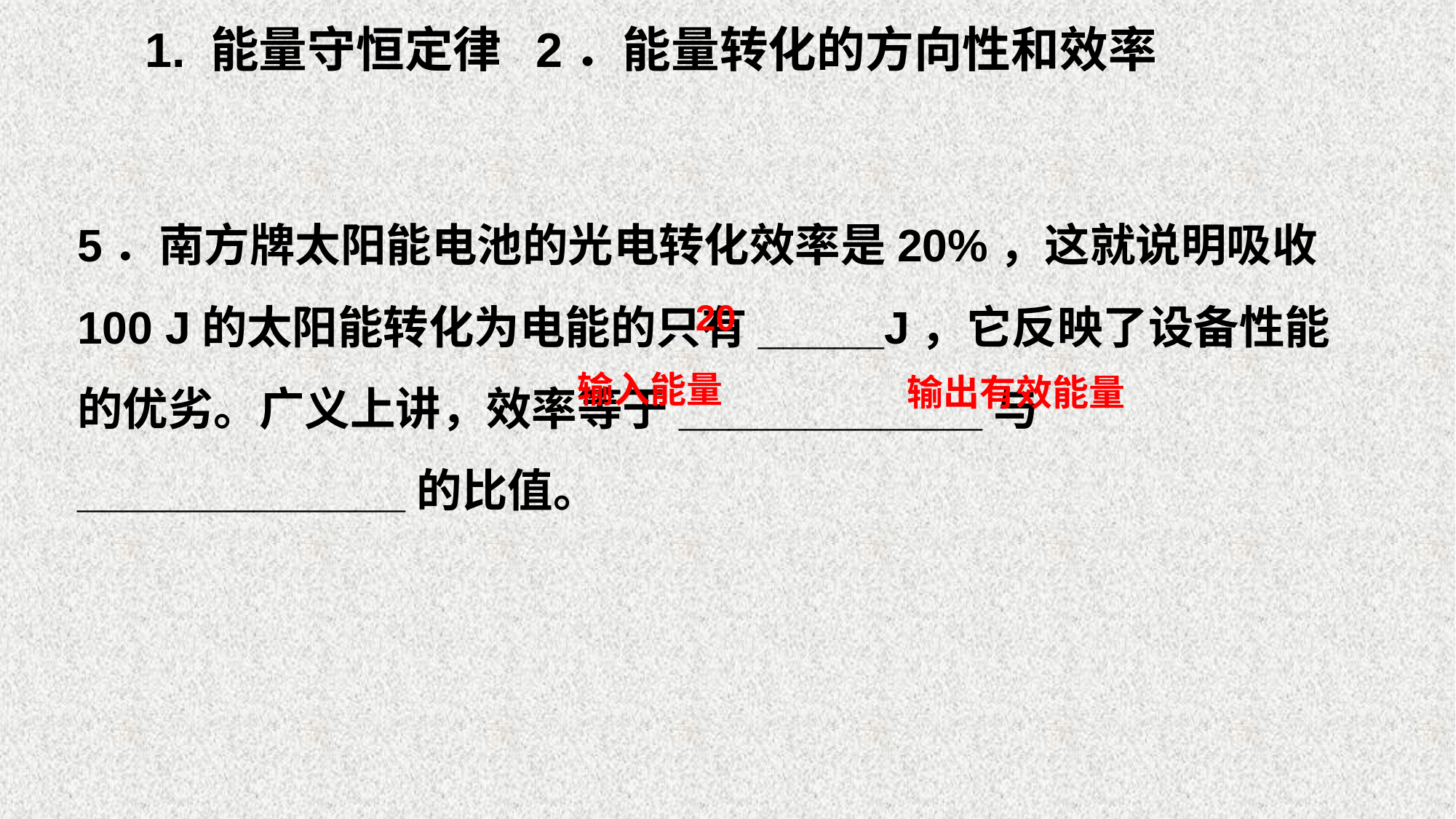

1. 能量守恒定律  2．能量转化的方向性和效率
5．南方牌太阳能电池的光电转化效率是20%，这就说明吸收100 J的太阳能转化为电能的只有_____J，它反映了设备性能的优劣。广义上讲，效率等于____________与_____________的比值。
20
输入能量
输出有效能量